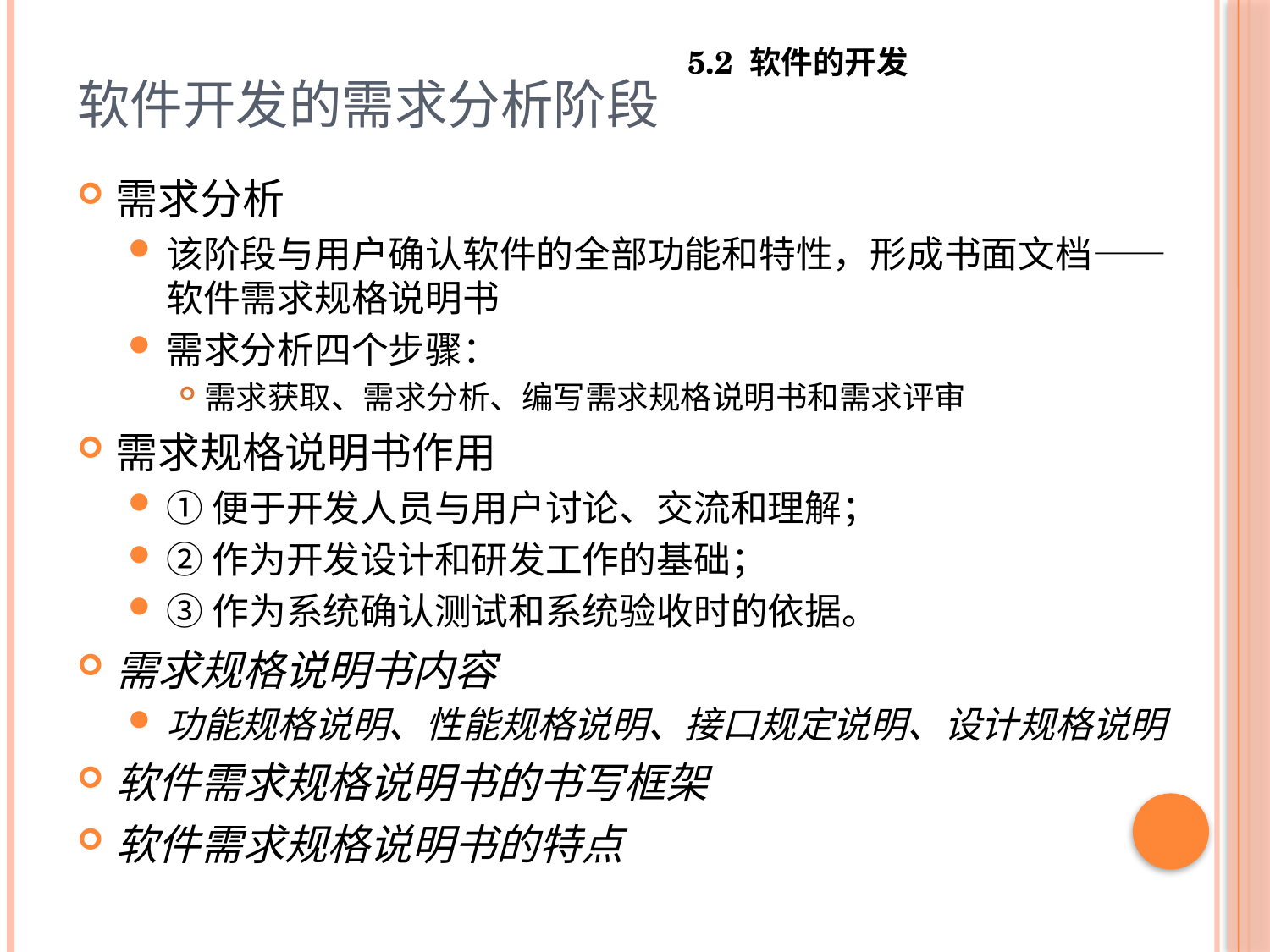

# 软件开发的需求分析阶段
5.2 软件的开发
需求分析
该阶段与用户确认软件的全部功能和特性，形成书面文档——软件需求规格说明书
需求分析四个步骤：
需求获取、需求分析、编写需求规格说明书和需求评审
需求规格说明书作用
①便于开发人员与用户讨论、交流和理解；
②作为开发设计和研发工作的基础；
③作为系统确认测试和系统验收时的依据。
需求规格说明书内容
功能规格说明、性能规格说明、接口规定说明、设计规格说明
软件需求规格说明书的书写框架
软件需求规格说明书的特点